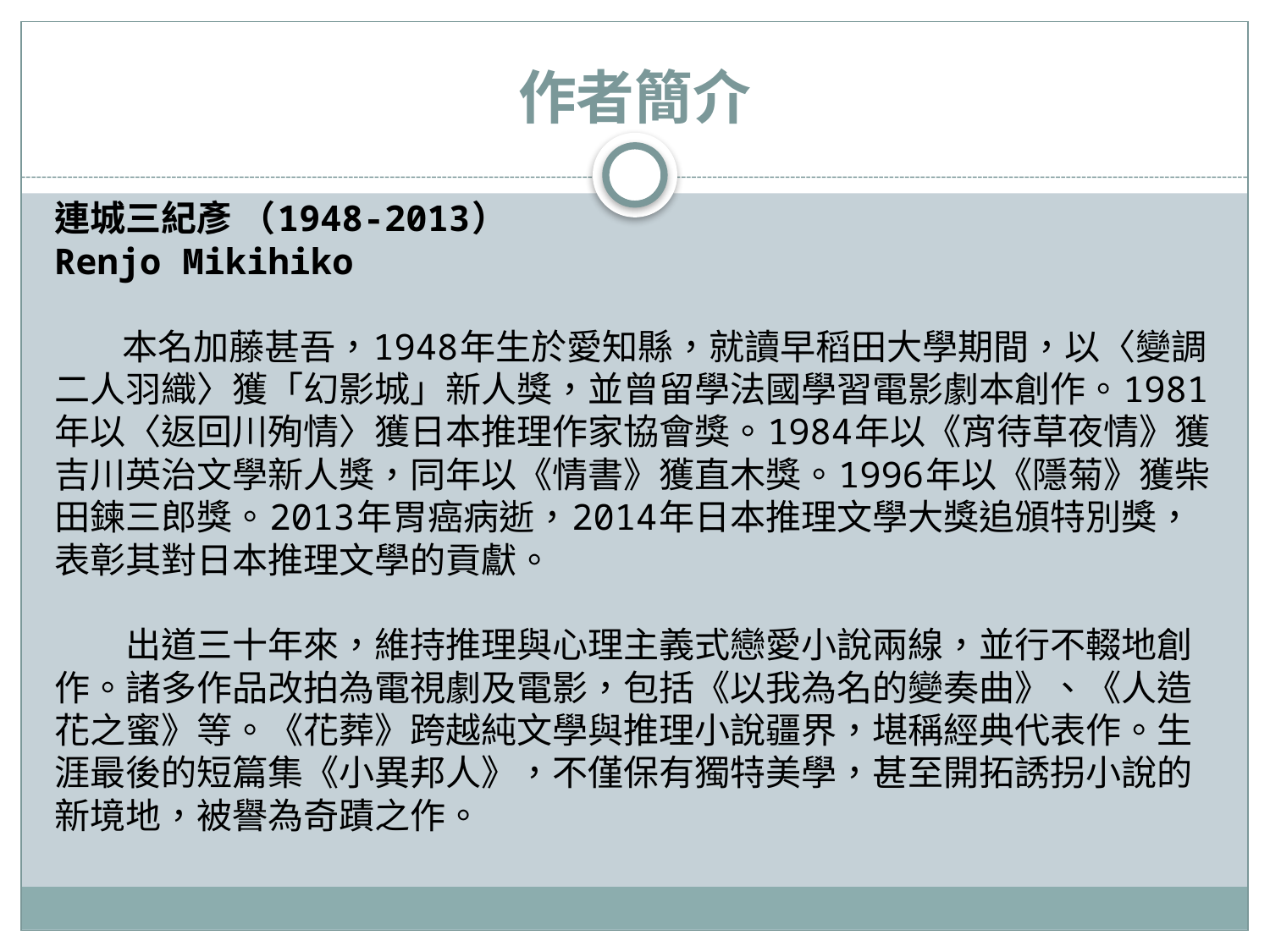

# 作者簡介
連城三紀彥 （1948-2013）
Renjo Mikihiko
　    本名加藤甚吾，1948年生於愛知縣，就讀早稻田大學期間，以〈變調二人羽織〉獲「幻影城」新人獎，並曾留學法國學習電影劇本創作。1981年以〈返回川殉情〉獲日本推理作家協會獎。1984年以《宵待草夜情》獲吉川英治文學新人獎，同年以《情書》獲直木獎。1996年以《隱菊》獲柴田鍊三郎獎。2013年胃癌病逝，2014年日本推理文學大獎追頒特別獎，表彰其對日本推理文學的貢獻。
　　出道三十年來，維持推理與心理主義式戀愛小說兩線，並行不輟地創作。諸多作品改拍為電視劇及電影，包括《以我為名的變奏曲》、《人造花之蜜》等。《花葬》跨越純文學與推理小說疆界，堪稱經典代表作。生涯最後的短篇集《小異邦人》，不僅保有獨特美學，甚至開拓誘拐小說的新境地，被譽為奇蹟之作。